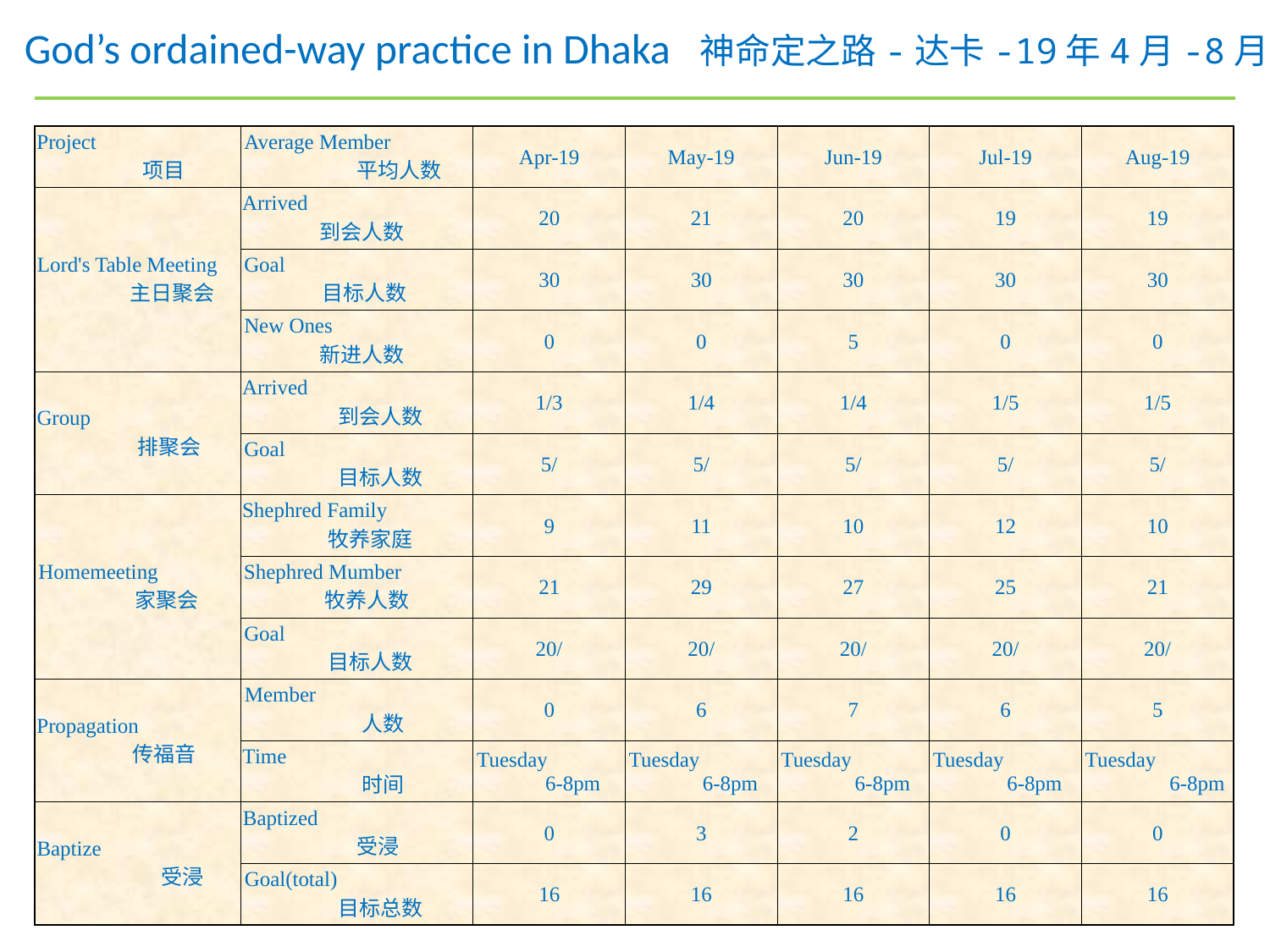

God’s ordained-way practice in Dhaka  神命定之路-达卡-19年4月-8月
| Project 项目 | Average Member 平均人数 | Apr-19 | May-19 | Jun-19 | Jul-19 | Aug-19 |
| --- | --- | --- | --- | --- | --- | --- |
| Lord's Table Meeting 主日聚会 | Arrived 到会人数 | 20 | 21 | 20 | 19 | 19 |
|  | Goal 目标人数 | 30 | 30 | 30 | 30 | 30 |
|  | New Ones 新进人数 | 0 | 0 | 5 | 0 | 0 |
| Group 排聚会 | Arrived 到会人数 | 1/3 | 1/4 | 1/4 | 1/5 | 1/5 |
|  | Goal 目标人数 | 5/ | 5/ | 5/ | 5/ | 5/ |
| Homemeeting 家聚会 | Shephred Family 牧养家庭 | 9 | 11 | 10 | 12 | 10 |
|  | Shephred Mumber 牧养人数 | 21 | 29 | 27 | 25 | 21 |
|  | Goal 目标人数 | 20/ | 20/ | 20/ | 20/ | 20/ |
| Propagation 传福音 | Member 人数 | 0 | 6 | 7 | 6 | 5 |
|  | Time 时间 | Tuesday 6-8pm | Tuesday 6-8pm | Tuesday 6-8pm | Tuesday 6-8pm | Tuesday 6-8pm |
| Baptize 受浸 | Baptized 受浸 | 0 | 3 | 2 | 0 | 0 |
|  | Goal(total) 目标总数 | 16 | 16 | 16 | 16 | 16 |